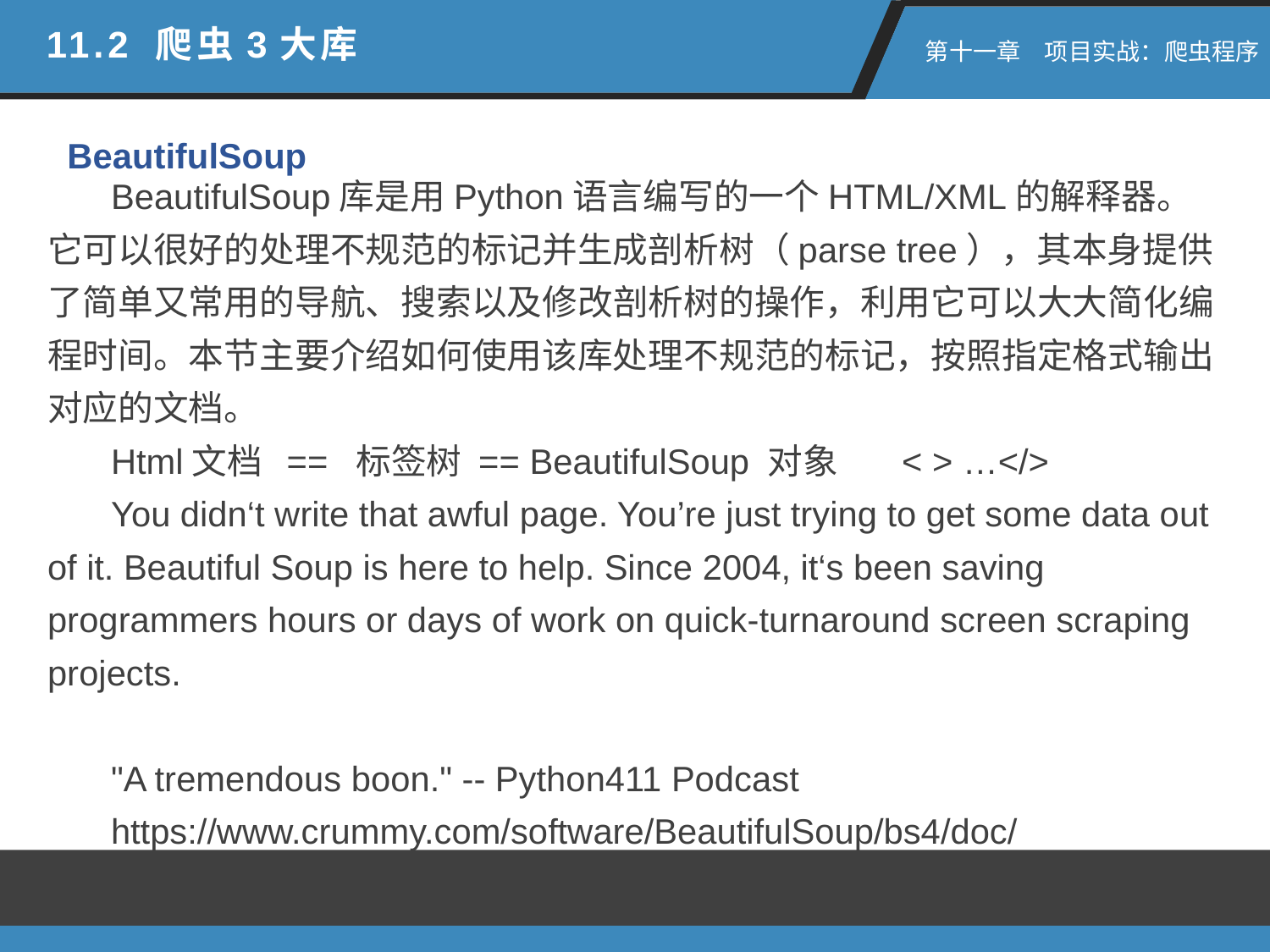

11.2 爬虫3大库
  第十一章　项目实战：爬虫程序
BeautifulSoup
BeautifulSoup库是用Python语言编写的一个HTML/XML的解释器。它可以很好的处理不规范的标记并生成剖析树（parse tree），其本身提供了简单又常用的导航、搜索以及修改剖析树的操作，利用它可以大大简化编程时间。本节主要介绍如何使用该库处理不规范的标记，按照指定格式输出对应的文档。
Html文档  ==  标签树 == BeautifulSoup 对象       < > …</>
You didn‘t write that awful page. You’re just trying to get some data out of it. Beautiful Soup is here to help. Since 2004, it‘s been saving programmers hours or days of work on quick-turnaround screen scraping projects.

"A tremendous boon." -- Python411 Podcast
https://www.crummy.com/software/BeautifulSoup/bs4/doc/